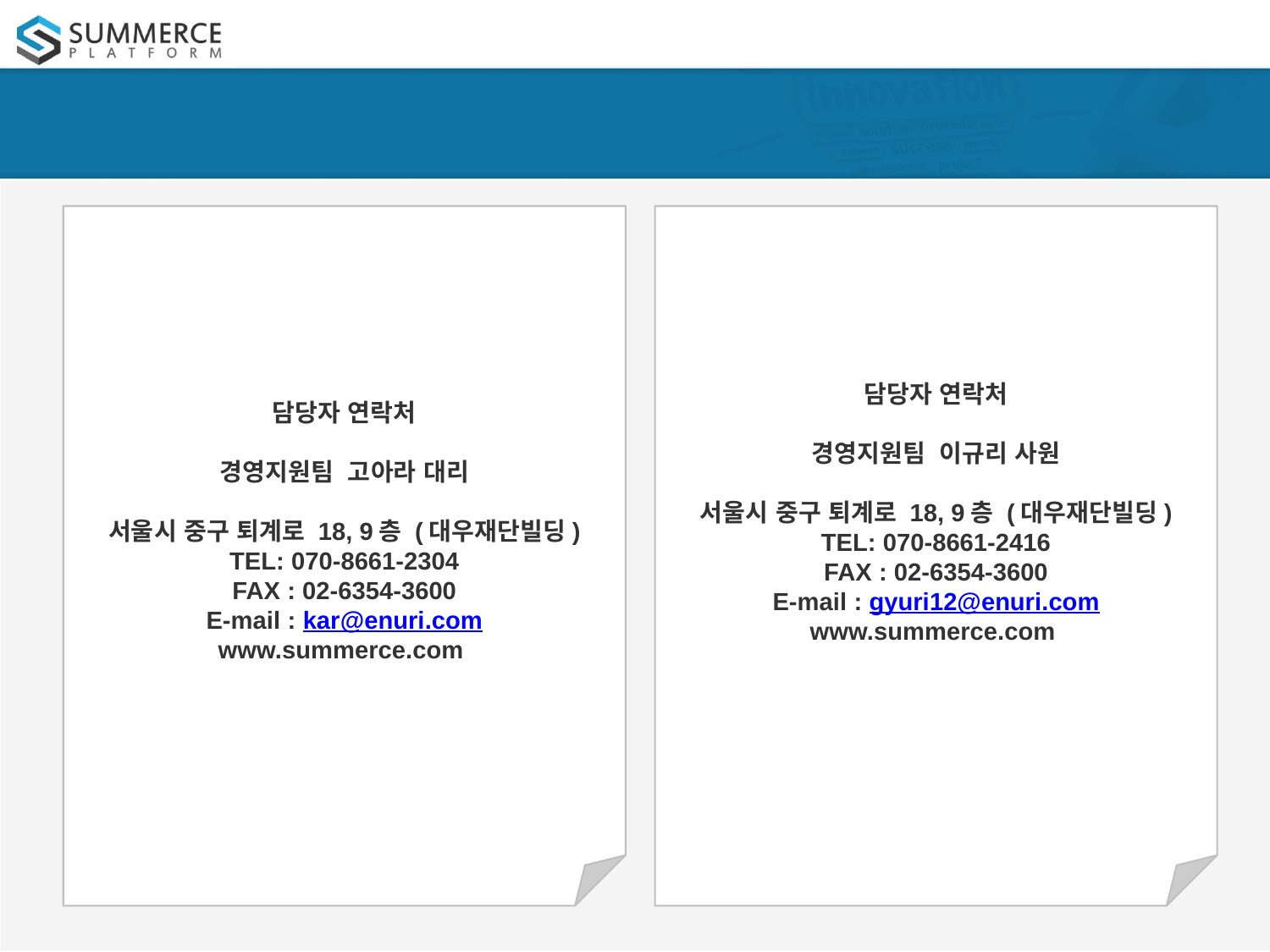

담당자 연락처

경영지원팀  고아라 대리

서울시 중구 퇴계로 18, 9층 (대우재단빌딩)
TEL: 070-8661-2304
FAX : 02-6354-3600
E-mail : kar@enuri.com
www.summerce.com

담당자 연락처

경영지원팀  이규리 사원

서울시 중구 퇴계로 18, 9층 (대우재단빌딩)
TEL: 070-8661-2416
FAX : 02-6354-3600
E-mail : gyuri12@enuri.com
www.summerce.com

16